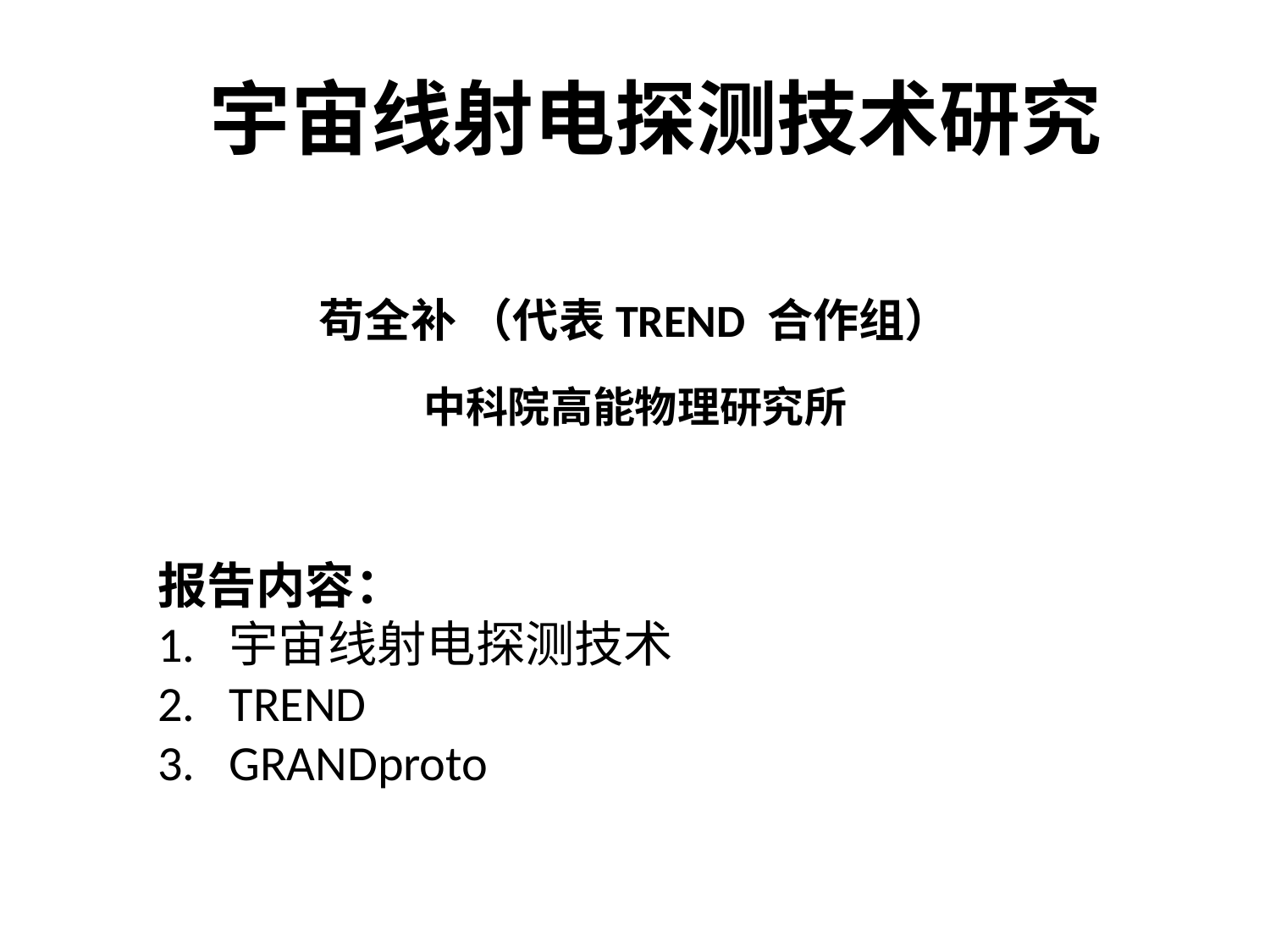

宇宙线射电探测技术研究
苟全补 （代表TREND 合作组）
中科院高能物理研究所
报告内容：
1.  宇宙线射电探测技术
TREND
GRANDproto